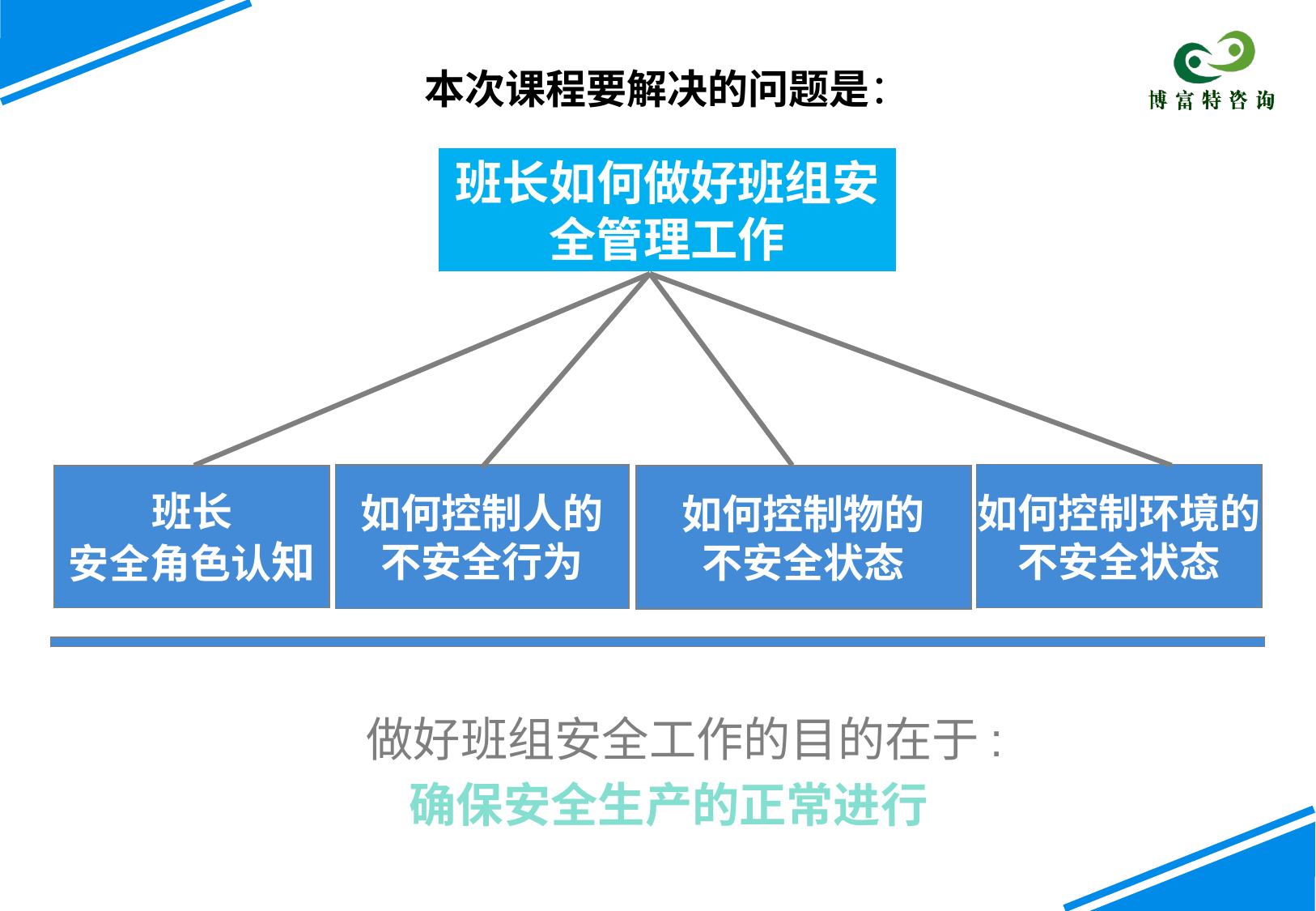

本次课程要解决的问题是：
班长如何做好班组安全管理工作
如何控制环境的
不安全状态
如何控制人的
不安全行为
如何控制物的
不安全状态
班长
安全角色认知

做好班组安全工作的目的在于:
确保安全生产的正常进行